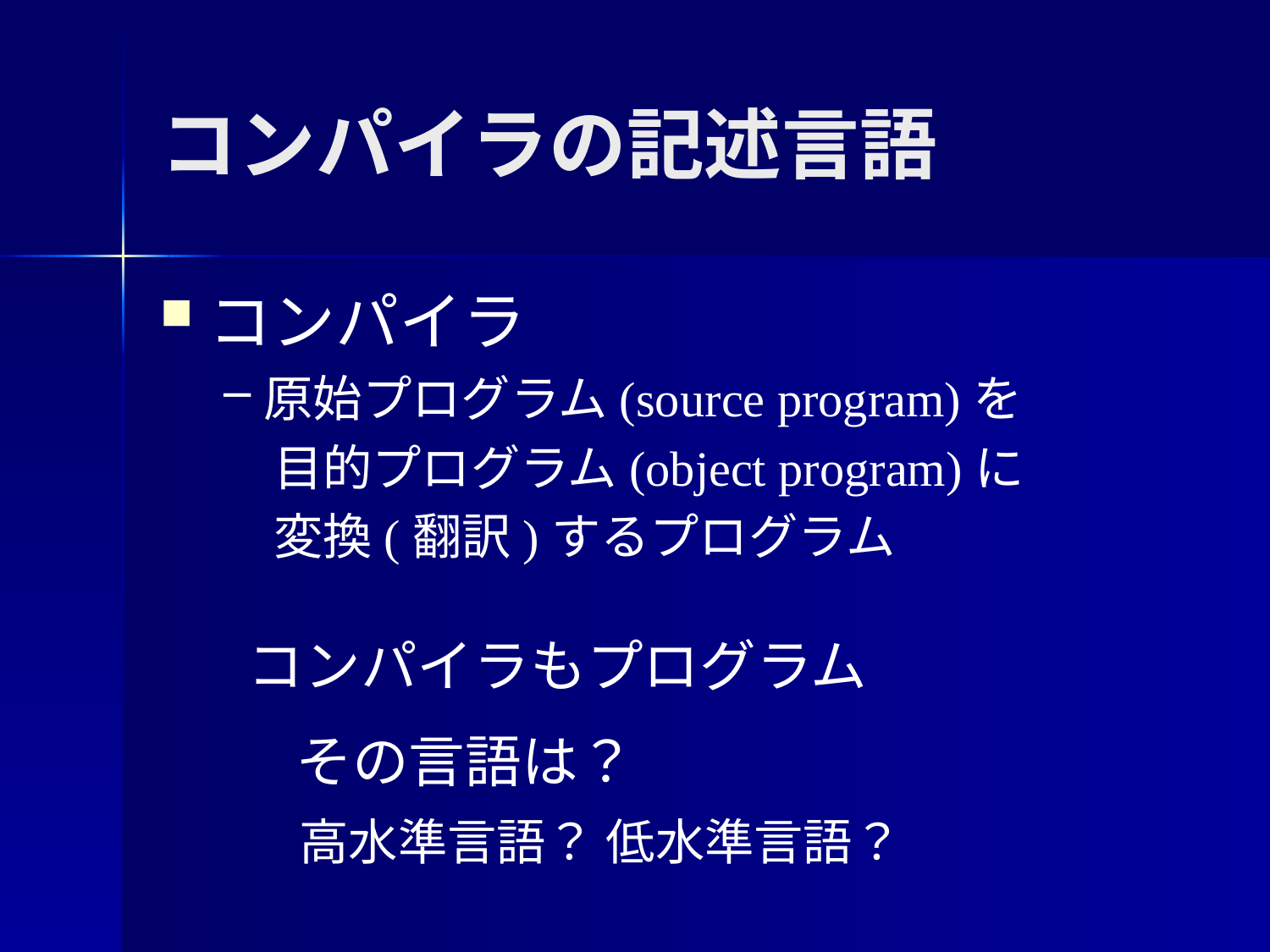

# コンパイラの記述言語
コンパイラ
原始プログラム(source program)を
　目的プログラム(object program)に
　変換(翻訳)するプログラム
コンパイラもプログラム
その言語は？
高水準言語？ 低水準言語？